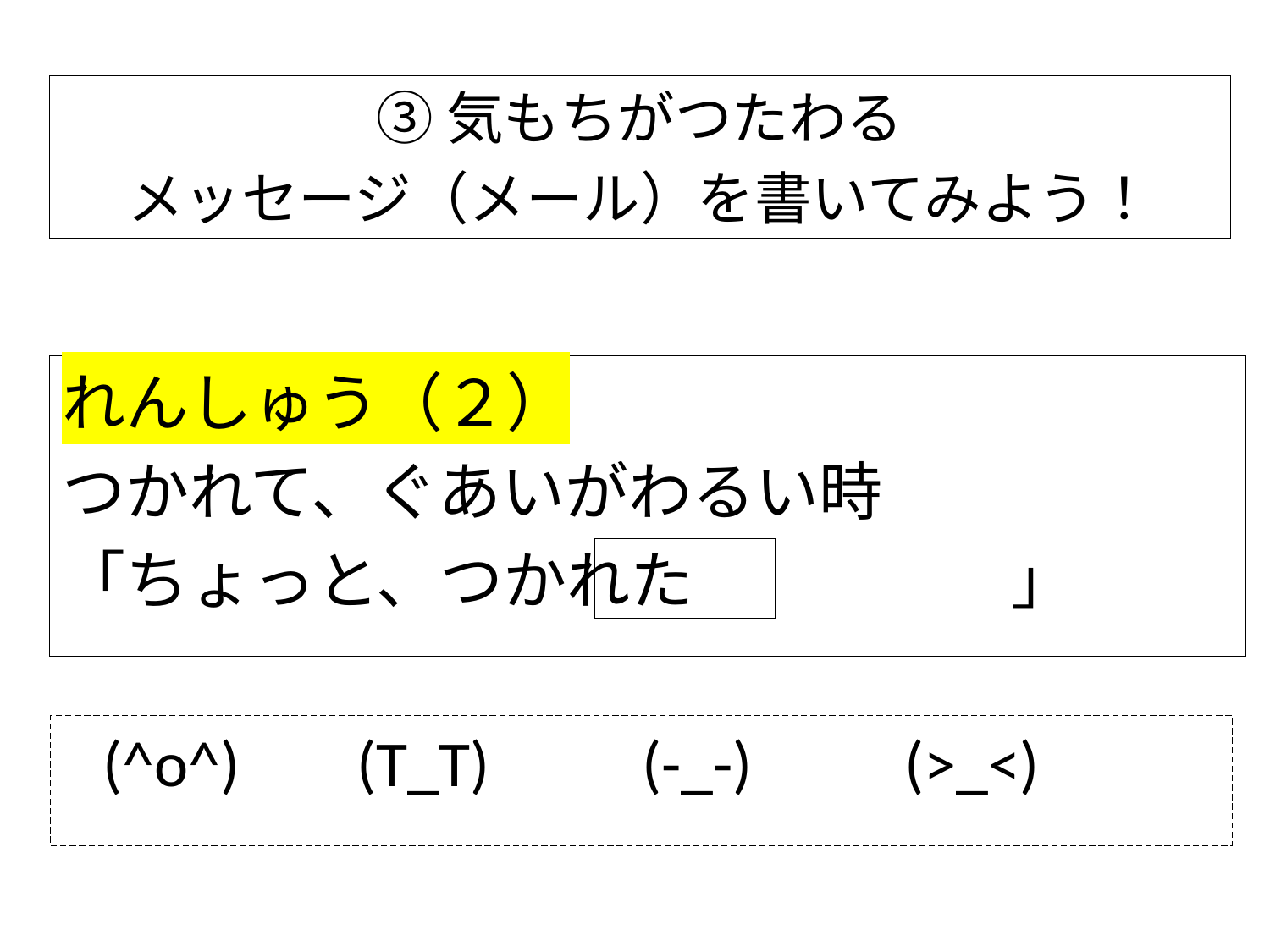

③気もちがつたわる
メッセージ（メール）を書いてみよう！
れんしゅう（２）
つかれて、ぐあいがわるい時
「ちょっと、つかれた　　　　　」

(^o^)  　(T_T)　　(-_-)　　(>_<)